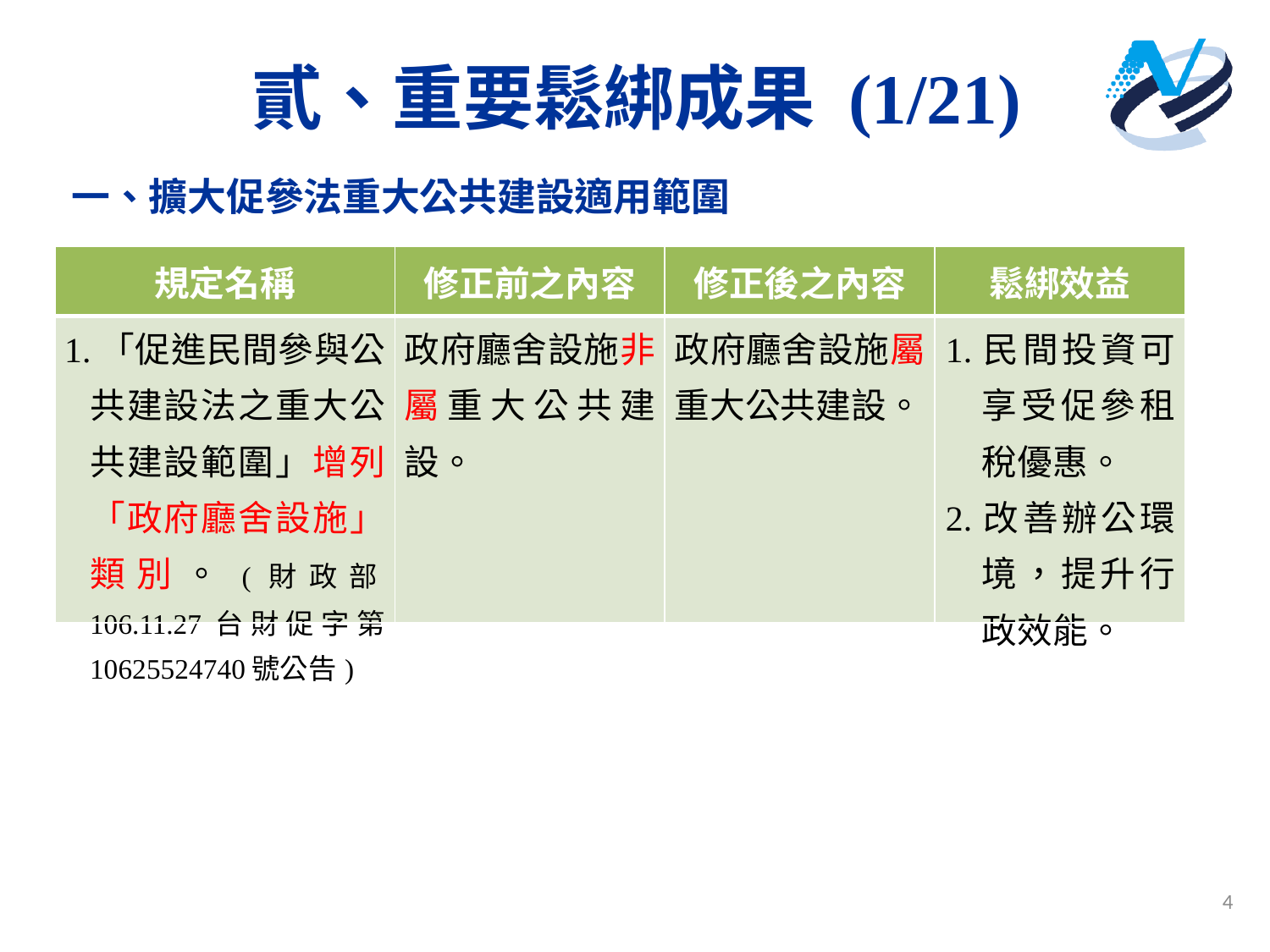

# 貳、重要鬆綁成果 (1/21)
一、擴大促參法重大公共建設適用範圍
| 規定名稱 | 修正前之內容 | 修正後之內容 | 鬆綁效益 |
| --- | --- | --- | --- |
| 1.「促進民間參與公共建設法之重大公共建設範圍」增列「政府廳舍設施」類別。(財政部106.11.27台財促字第 10625524740號公告) | 政府廳舍設施非屬重大公共建設。 | 政府廳舍設施屬重大公共建設。 | 1.民間投資可享受促參租稅優惠。 2.改善辦公環境，提升行政效能。 |
4